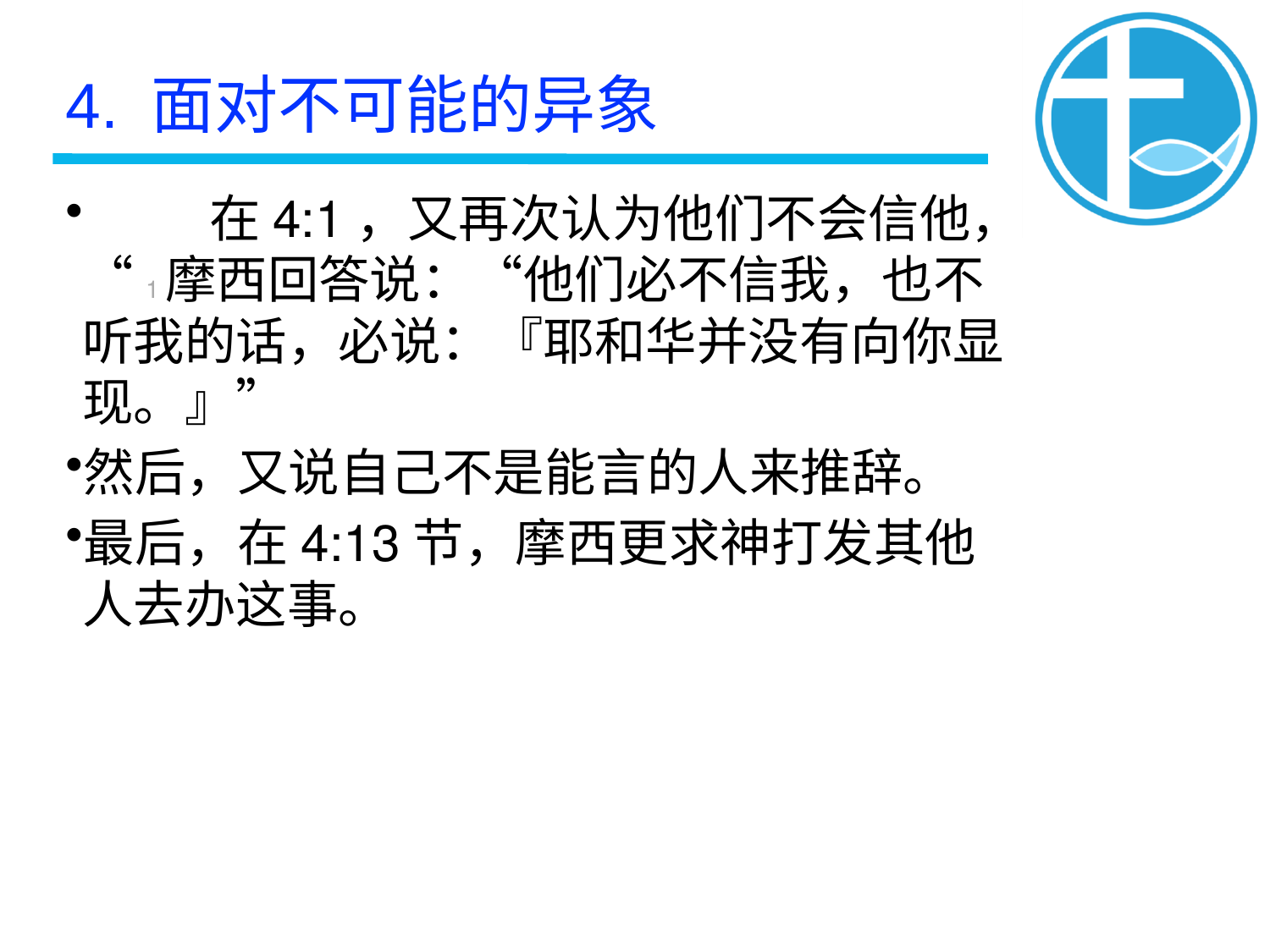

4. 面对不可能的异象
	在4:1，又再次认为他们不会信他，“1摩西回答说：“他们必不信我，也不听我的话，必说：『耶和华并没有向你显现。』”
然后，又说自己不是能言的人来推辞。
最后，在4:13节，摩西更求神打发其他人去办这事。